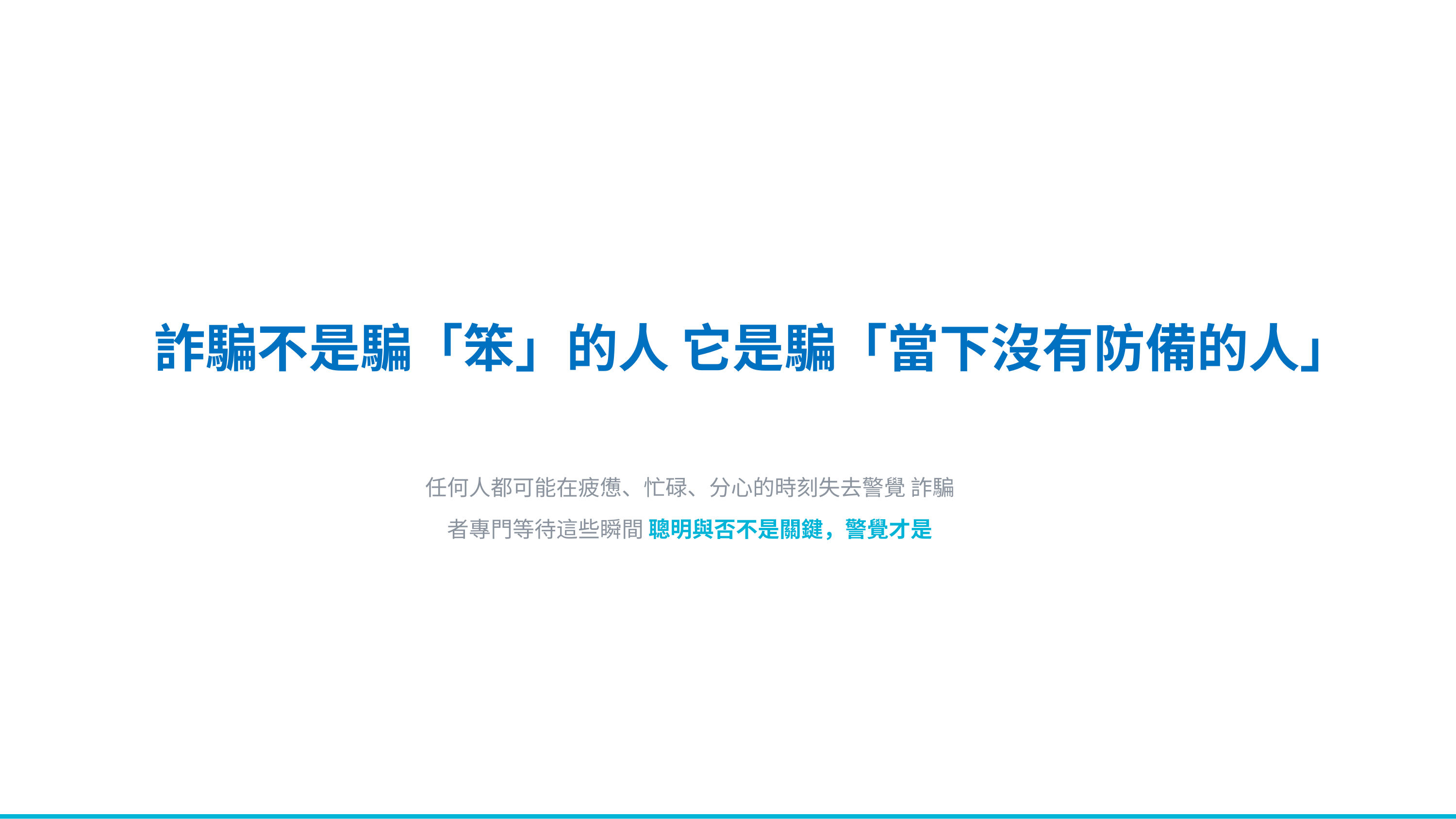

詐騙不是騙「笨」的人 它是騙「當下沒有防備的人」
任何人都可能在疲憊、忙碌、分心的時刻失去警覺 詐騙者專門等待這些瞬間 聰明與否不是關鍵，警覺才是